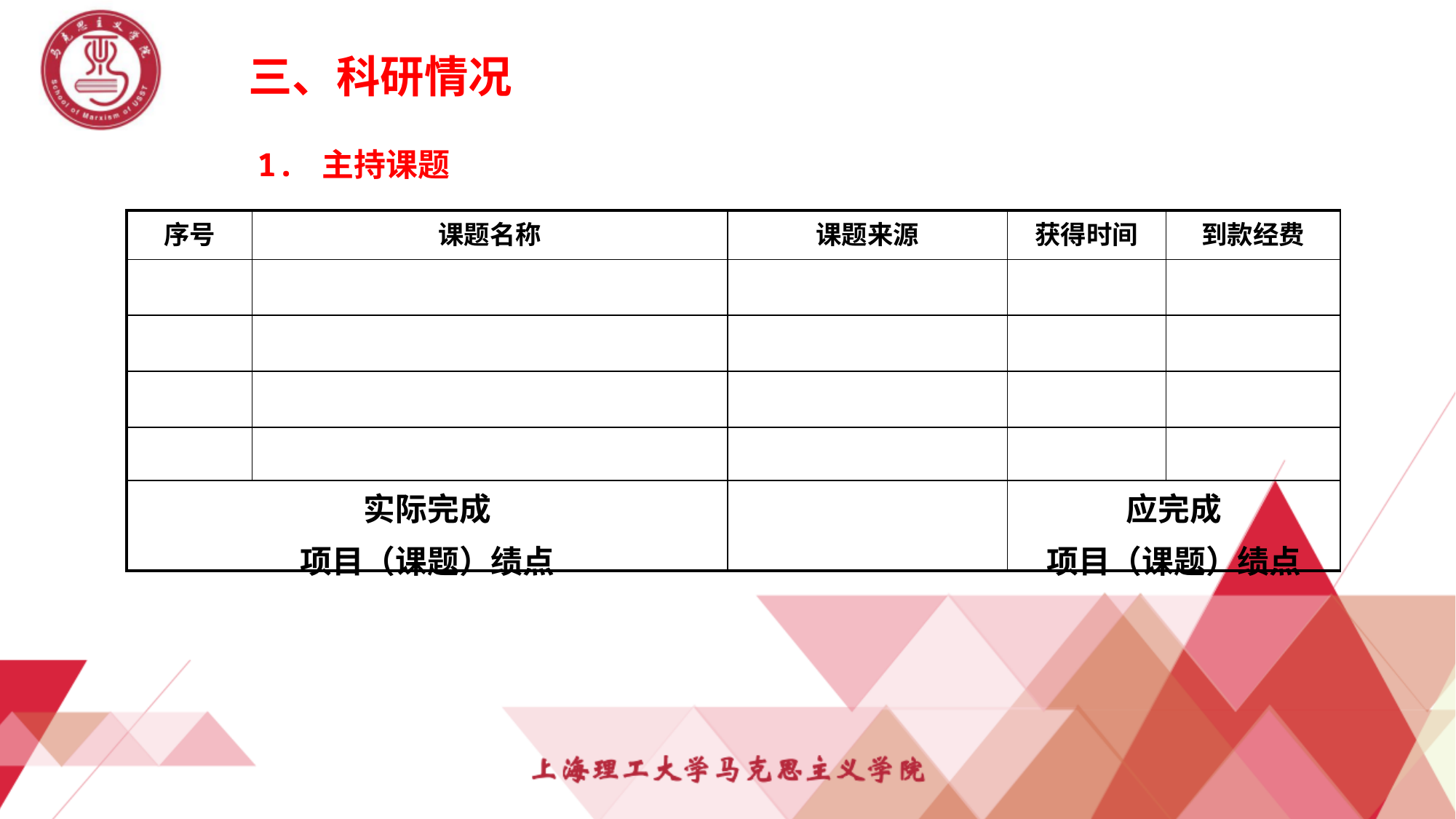

三、科研情况
1. 主持课题
| 序号 | 课题名称 | 课题来源 | 获得时间 | 到款经费 |
| --- | --- | --- | --- | --- |
|  |  |  |  |  |
|  |  |  |  |  |
|  |  |  |  |  |
|  |  |  |  |  |
| 实际完成 项目（课题）绩点 |  |  | 应完成 项目（课题）绩点 |  |